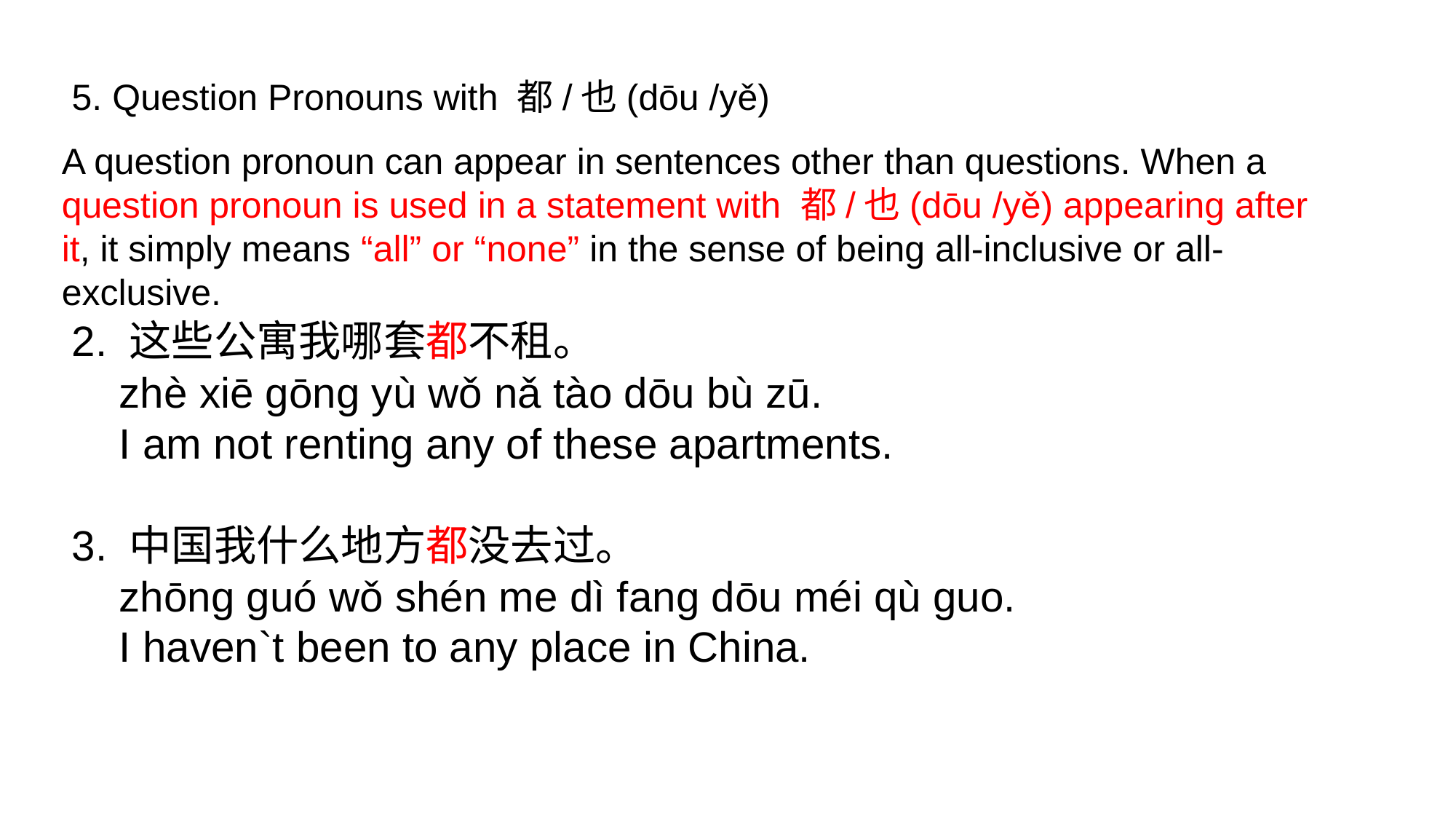

5. Question Pronouns with 都/也(dōu /yě)
A question pronoun can appear in sentences other than questions. When a question pronoun is used in a statement with 都/也(dōu /yě) appearing after it, it simply means “all” or “none” in the sense of being all-inclusive or all-exclusive.
2. 这些公寓我哪套都不租。
    zhè xiē gōng yù wǒ nǎ tào dōu bù zū.
    I am not renting any of these apartments.

3. 中国我什么地方都没去过。
    zhōng guó wǒ shén me dì fang dōu méi qù guo.
    I haven`t been to any place in China.